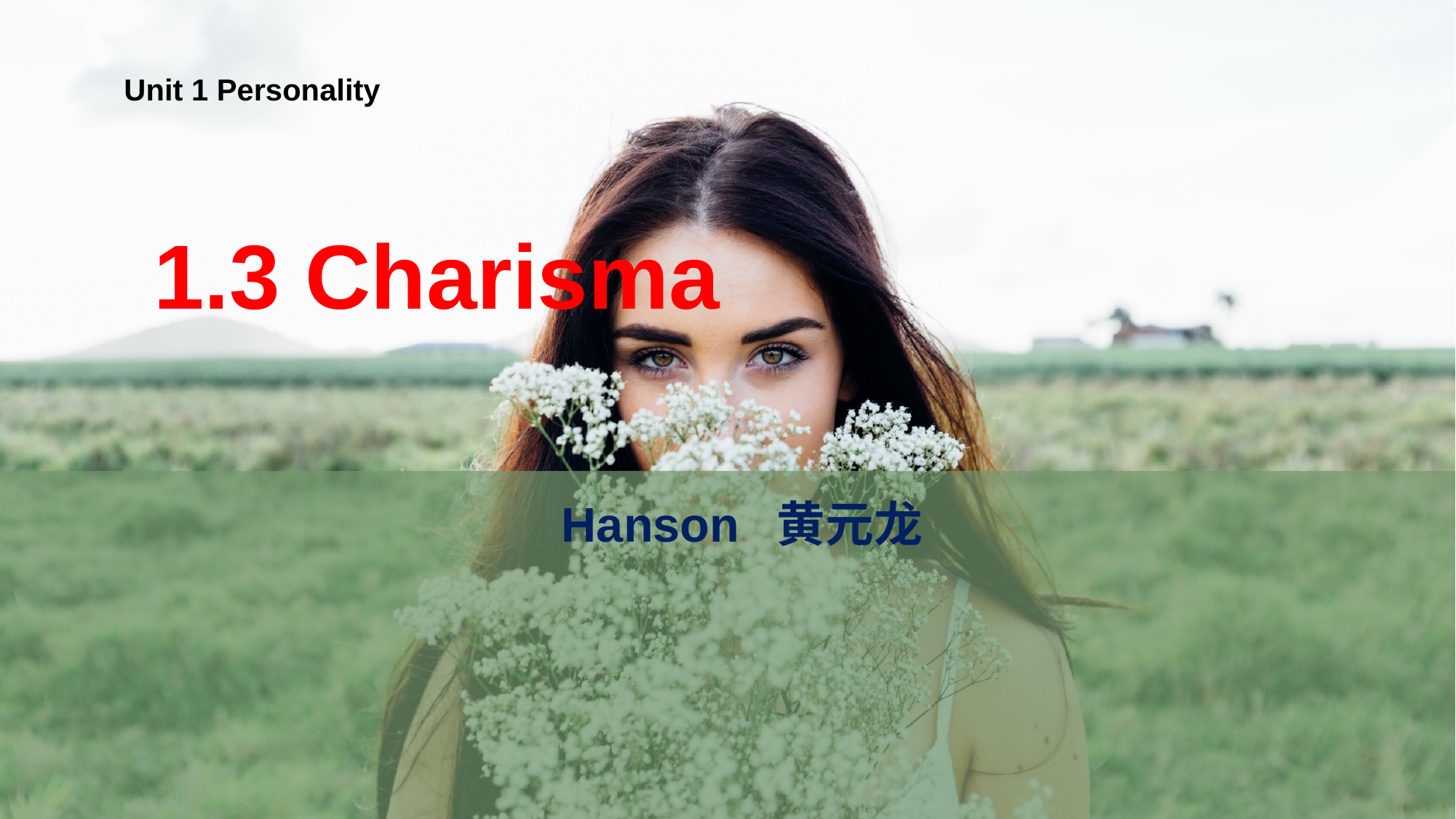

Unit 1 Personality
# 1.3 Charisma
Hanson  黄元龙